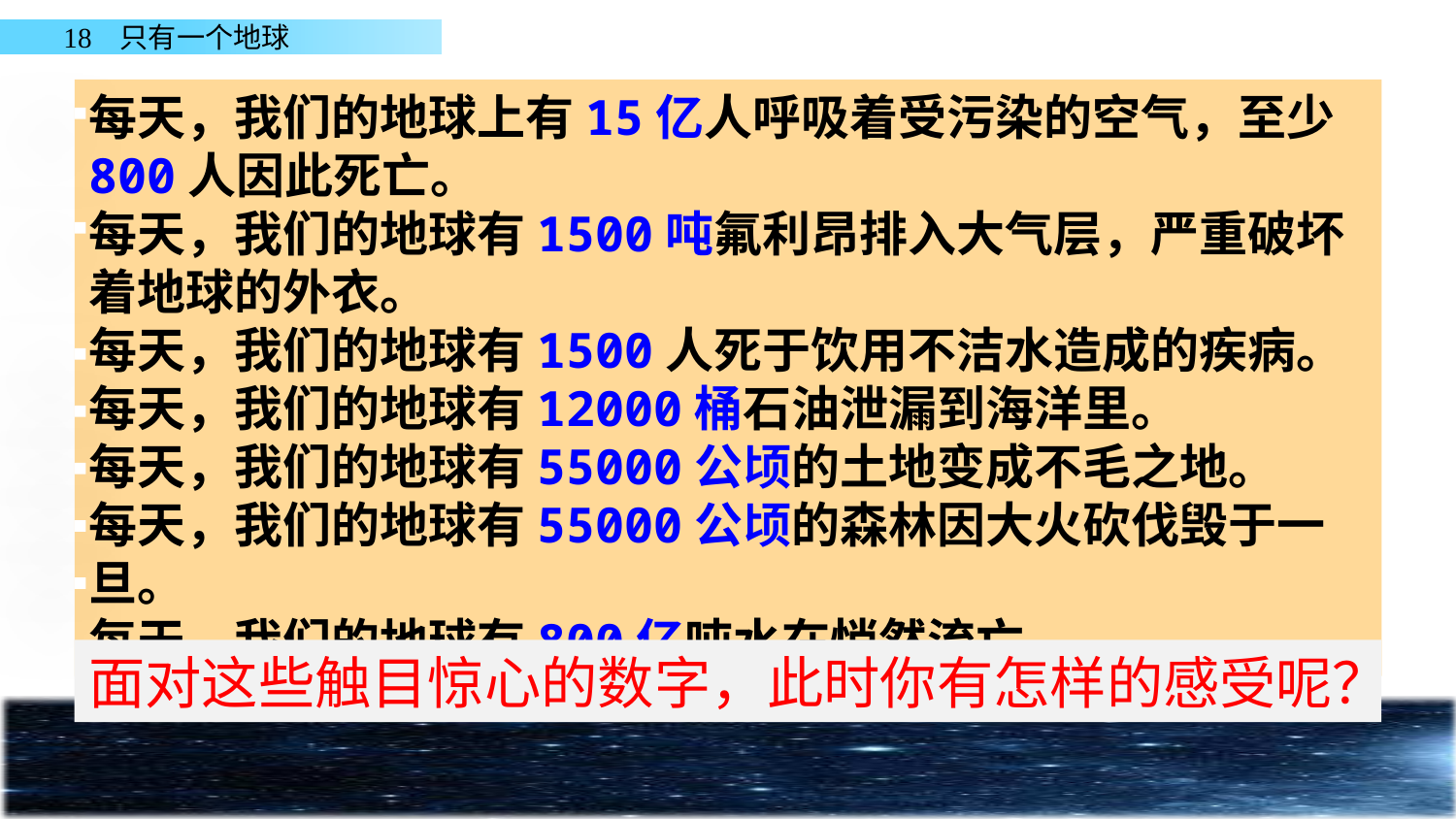

每天，我们的地球上有15亿人呼吸着受污染的空气，至少800人因此死亡。
每天，我们的地球有1500吨氟利昂排入大气层，严重破坏着地球的外衣。
每天，我们的地球有1500人死于饮用不洁水造成的疾病。
每天，我们的地球有12000桶石油泄漏到海洋里。
每天，我们的地球有55000公顷的土地变成不毛之地。
每天，我们的地球有55000公顷的森林因大火砍伐毁于一旦。
每天，我们的地球有800亿吨水在悄然流亡。

面对这些触目惊心的数字，此时你有怎样的感受呢？